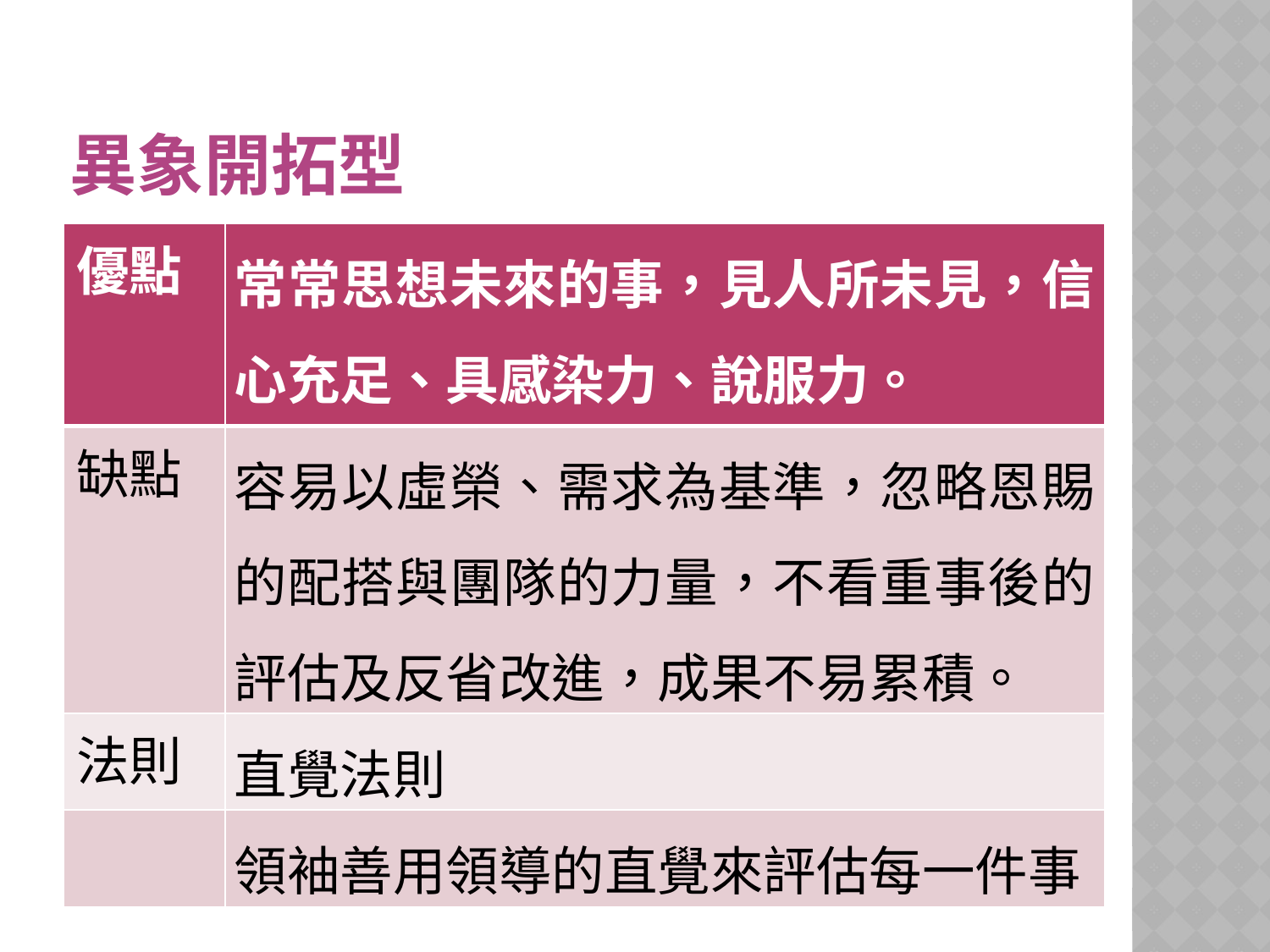

# 異象開拓型
| 優點 | 常常思想未來的事，見人所未見，信心充足、具感染力、說服力。 |
| --- | --- |
| 缺點 | 容易以虛榮、需求為基準，忽略恩賜的配搭與團隊的力量，不看重事後的評估及反省改進，成果不易累積。 |
| 法則 | 直覺法則 |
|  | 領袖善用領導的直覺來評估每一件事 |